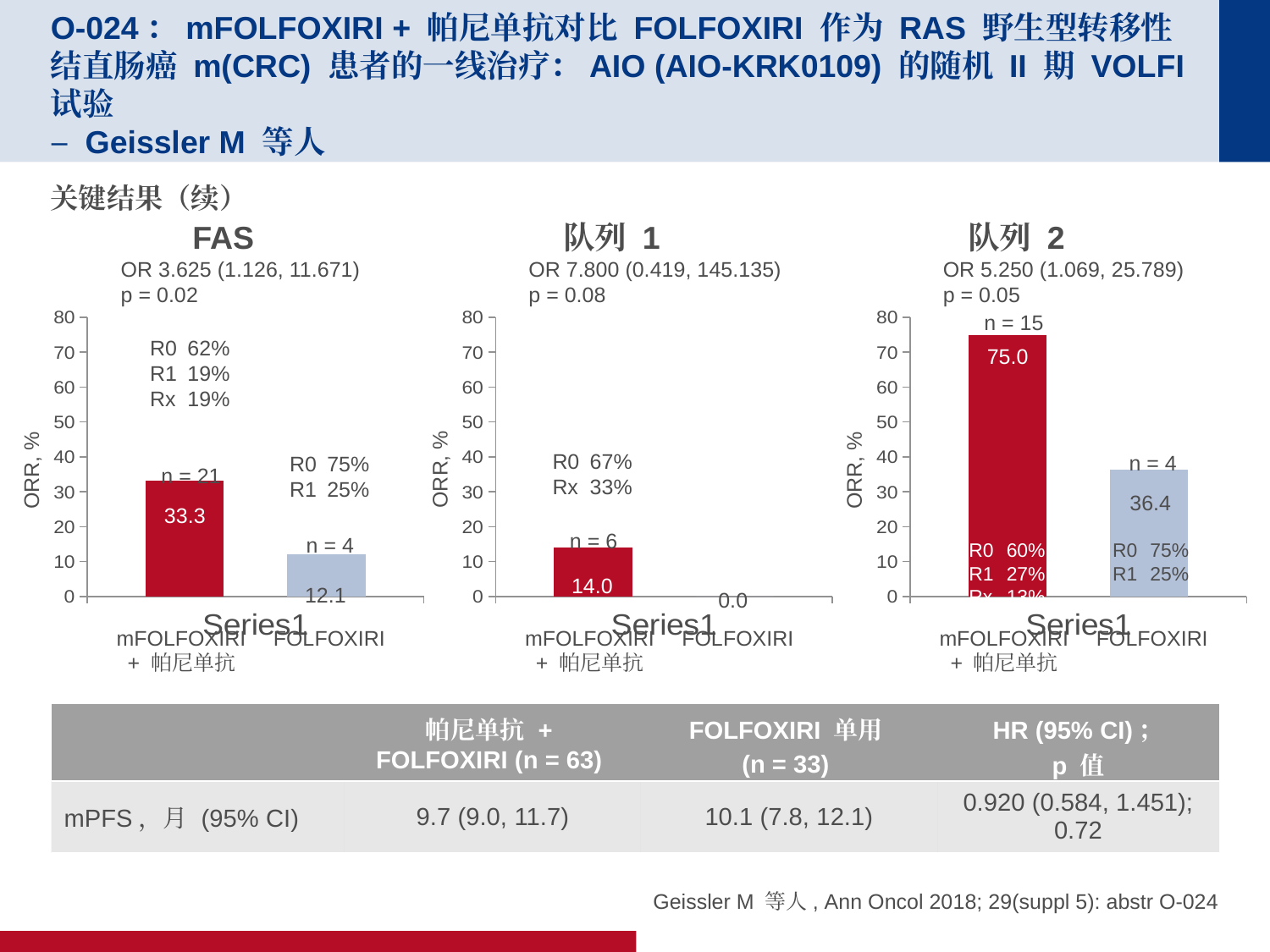

# O-024：mFOLFOXIRI + 帕尼单抗对比 FOLFOXIRI 作为 RAS 野生型转移性结直肠癌 m(CRC) 患者的一线治疗：AIO (AIO-KRK0109) 的随机 II 期 VOLFI 试验 – Geissler M 等人
关键结果（续）
FAS
队列 1
队列 2
OR 3.625 (1.126, 11.671)
p = 0.02

### Chart

| Category | Column1 | Series 2 |
|---|---|---|
R0	62%
R1	19%
Rx	19%
R0	75%
R1	25%
ORR, %
n = 21
33.3
n = 4
12.1
mFOLFOXIRI
+ 帕尼单抗
FOLFOXIRI
OR 7.800 (0.419, 145.135)
p = 0.08

### Chart

| Category | Column1 | Series 2 |
|---|---|---|
R0	67%
Rx	33%
ORR, %
n = 6
14.0
0.0
mFOLFOXIRI
+ 帕尼单抗
FOLFOXIRI
OR 5.250 (1.069, 25.789)
p = 0.05
n = 15

### Chart

| Category | Column1 | Series 2 |
|---|---|---|
75.0
n = 4
ORR, %
36.4
R0	60%
R1	27%
Rx	13%
R0	75%
R1	25%
mFOLFOXIRI
+ 帕尼单抗
FOLFOXIRI
|  | 帕尼单抗 + FOLFOXIRI (n = 63) | FOLFOXIRI 单用 (n = 33) | HR (95% CI)； p 值 |
| --- | --- | --- | --- |
| mPFS，月 (95% CI) | 9.7 (9.0, 11.7) | 10.1 (7.8, 12.1) | 0.920 (0.584, 1.451); 0.72 |
Geissler M 等人, Ann Oncol 2018; 29(suppl 5): abstr O-024